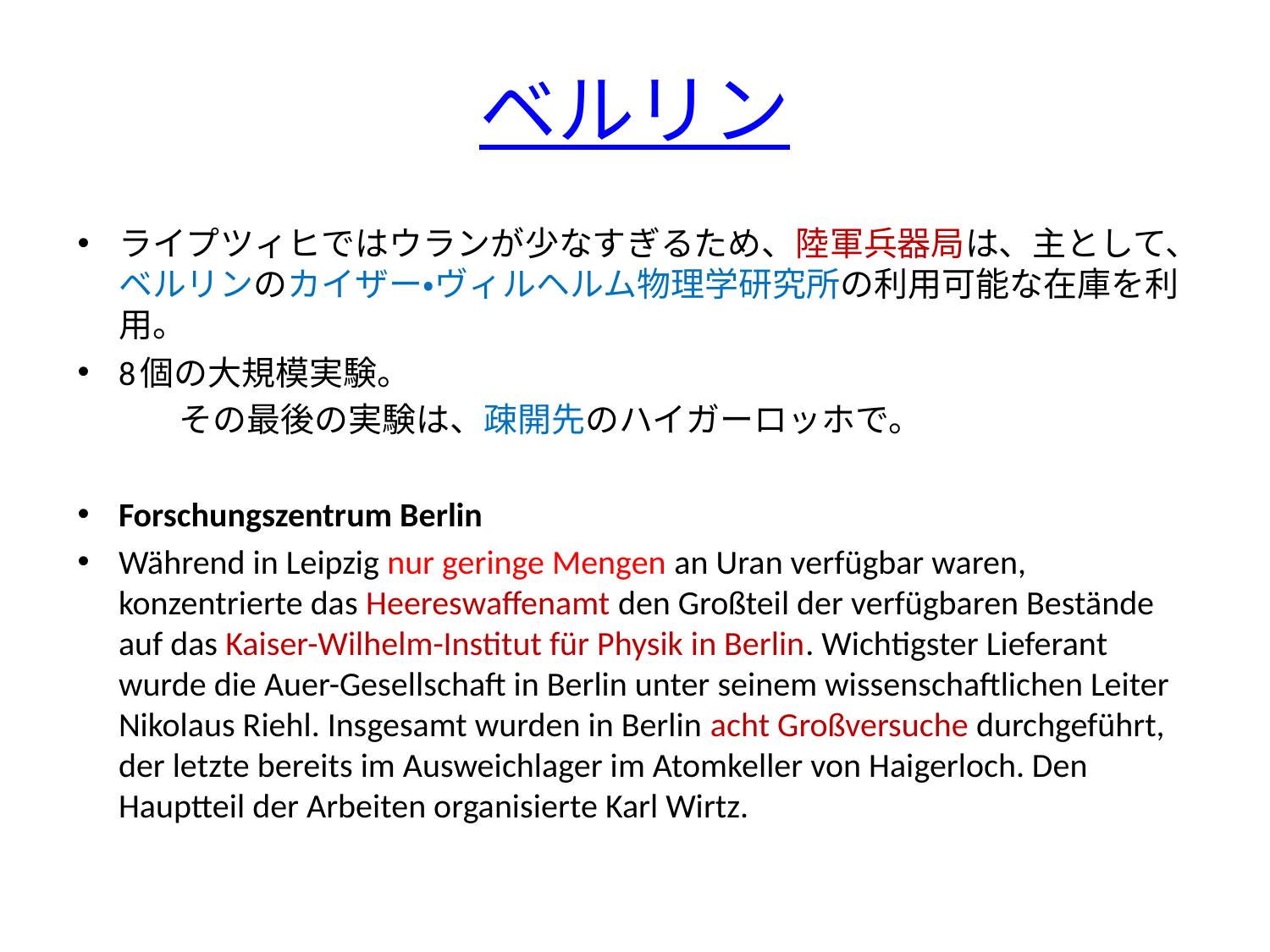

# ベルリン
ライプツィヒではウランが少なすぎるため、陸軍兵器局は、主として、ベルリンのカイザー・ヴィルヘルム物理学研究所の利用可能な在庫を利用。
8個の大規模実験。
　　　その最後の実験は、疎開先のハイガーロッホで。

Forschungszentrum Berlin
Während in Leipzig nur geringe Mengen an Uran verfügbar waren, konzentrierte das Heereswaffenamt den Großteil der verfügbaren Bestände auf das Kaiser-Wilhelm-Institut für Physik in Berlin. Wichtigster Lieferant wurde die Auer-Gesellschaft in Berlin unter seinem wissenschaftlichen Leiter Nikolaus Riehl. Insgesamt wurden in Berlin acht Großversuche durchgeführt, der letzte bereits im Ausweichlager im Atomkeller von Haigerloch. Den Hauptteil der Arbeiten organisierte Karl Wirtz.